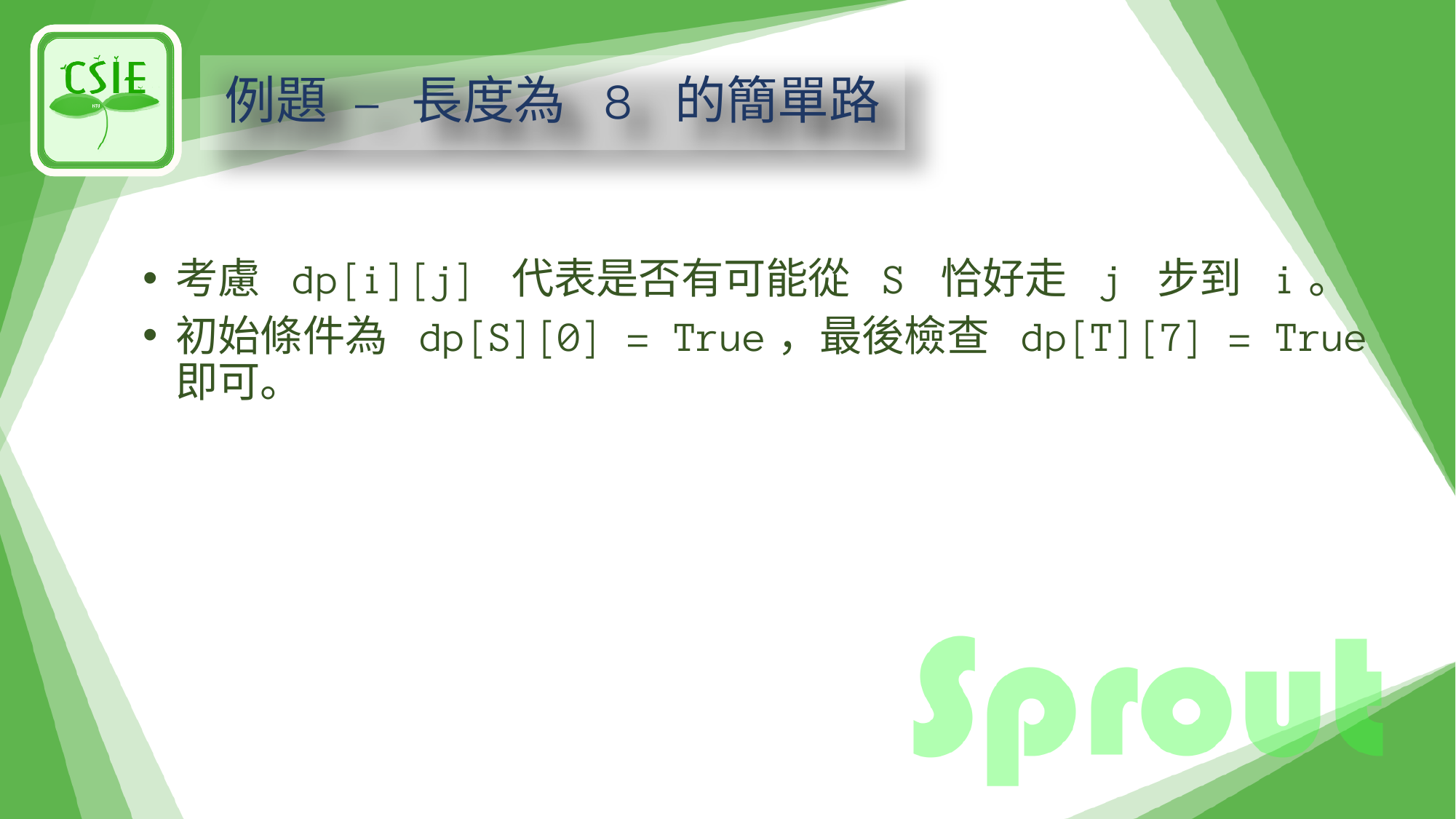

# 例題 – 長度為 8 的簡單路

考慮 dp[i][j] 代表是否有可能從 S 恰好走 j 步到 i。
初始條件為 dp[S][0] = True，最後檢查 dp[T][7] = True 即可。